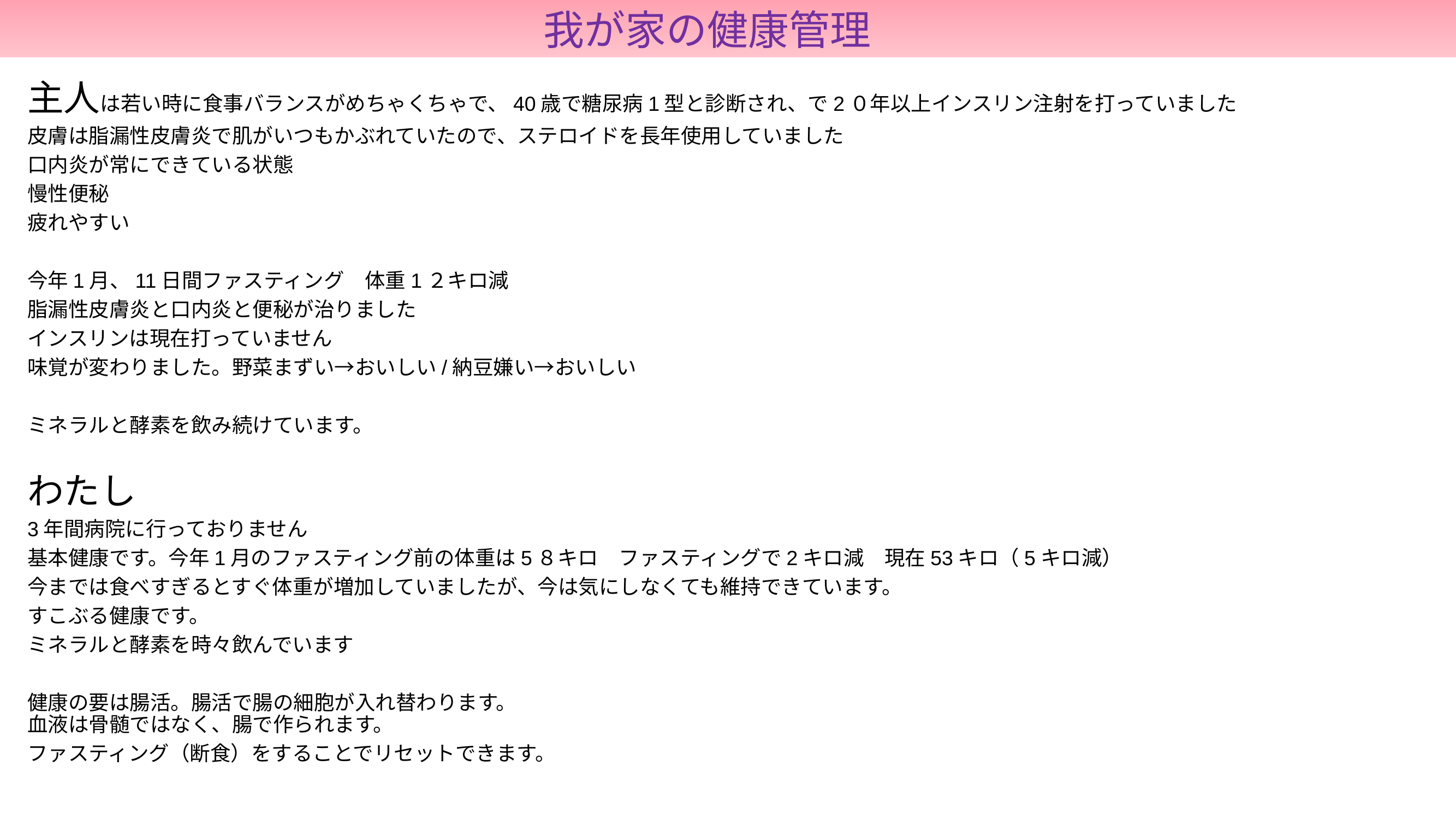

我が家の健康管理
主人は若い時に食事バランスがめちゃくちゃで、40歳で糖尿病1型と診断され、で2０年以上インスリン注射を打っていました
皮膚は脂漏性皮膚炎で肌がいつもかぶれていたので、ステロイドを長年使用していました
口内炎が常にできている状態
慢性便秘
疲れやすい

今年1月、11日間ファスティング　体重1２キロ減
脂漏性皮膚炎と口内炎と便秘が治りました
インスリンは現在打っていません
味覚が変わりました。野菜まずい→おいしい/納豆嫌い→おいしい

ミネラルと酵素を飲み続けています。

わたし
3年間病院に行っておりません
基本健康です。今年1月のファスティング前の体重は5８キロ　ファスティングで2キロ減　現在53キロ（5キロ減）
今までは食べすぎるとすぐ体重が増加していましたが、今は気にしなくても維持できています。
すこぶる健康です。
ミネラルと酵素を時々飲んでいます

健康の要は腸活。腸活で腸の細胞が入れ替わります。
血液は骨髄ではなく、腸で作られます。
ファスティング（断食）をすることでリセットできます。